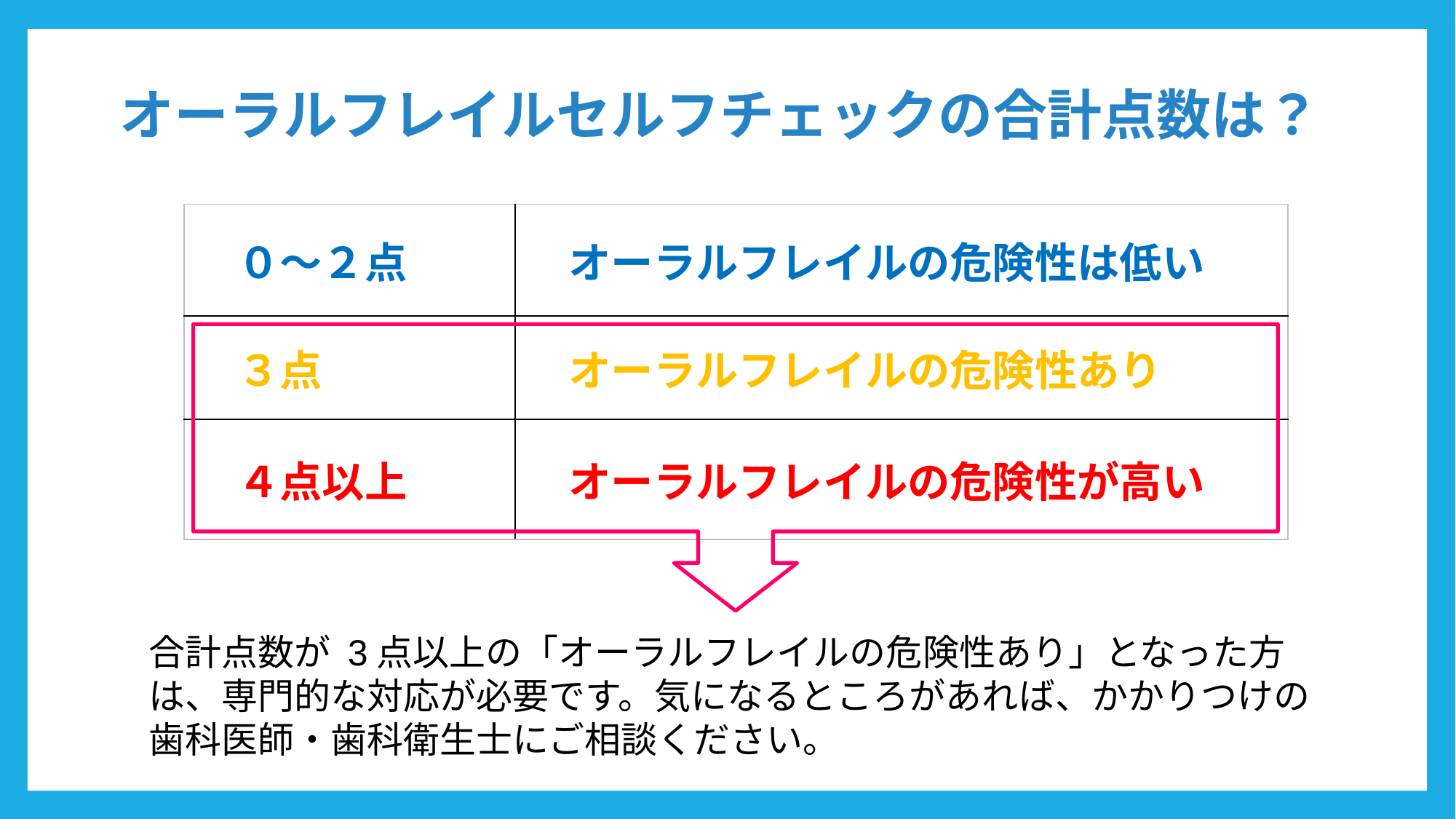

# オーラルフレイルセルフチェックの合計点数は？
| ０～２点 | オーラルフレイルの危険性は低い |
| --- | --- |
| ３点 | オーラルフレイルの危険性あり |
| ４点以上 | オーラルフレイルの危険性が高い |

合計点数が 3点以上の「オーラルフレイルの危険性あり」となった方は、専門的な対応が必要です。気になるところがあれば、かかりつけの歯科医師・歯科衛生士にご相談ください。
5